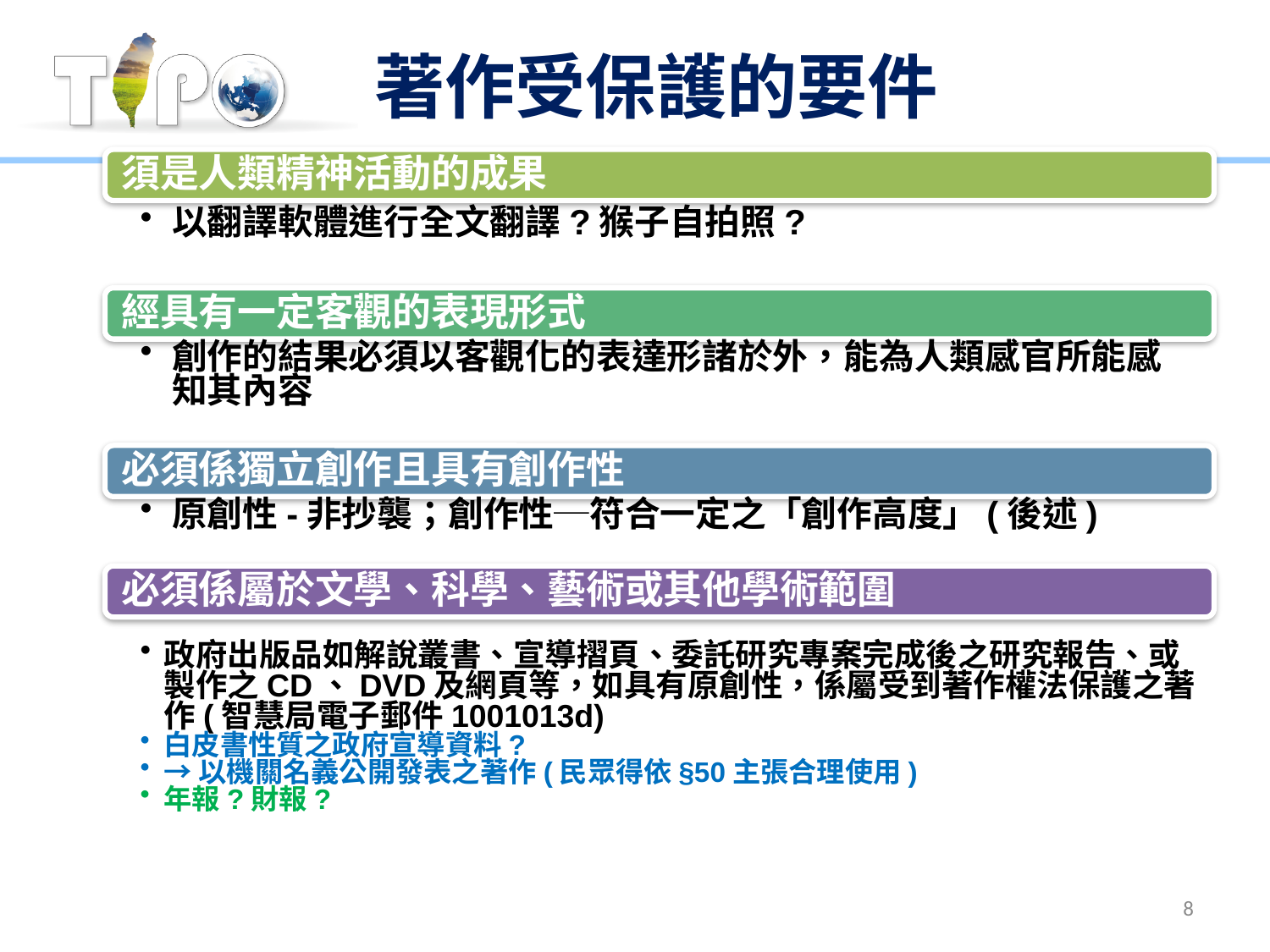

# 著作受保護的要件
須是人類精神活動的成果
以翻譯軟體進行全文翻譯?猴子自拍照?
經具有一定客觀的表現形式
創作的結果必須以客觀化的表達形諸於外，能為人類感官所能感知其內容
必須係獨立創作且具有創作性
原創性-非抄襲；創作性─符合一定之「創作高度」(後述)
必須係屬於文學、科學、藝術或其他學術範圍
政府出版品如解說叢書、宣導摺頁、委託研究專案完成後之研究報告、或製作之CD、DVD及網頁等，如具有原創性，係屬受到著作權法保護之著作(智慧局電子郵件1001013d)
白皮書性質之政府宣導資料?
→以機關名義公開發表之著作(民眾得依§50主張合理使用)
年報?財報?
8